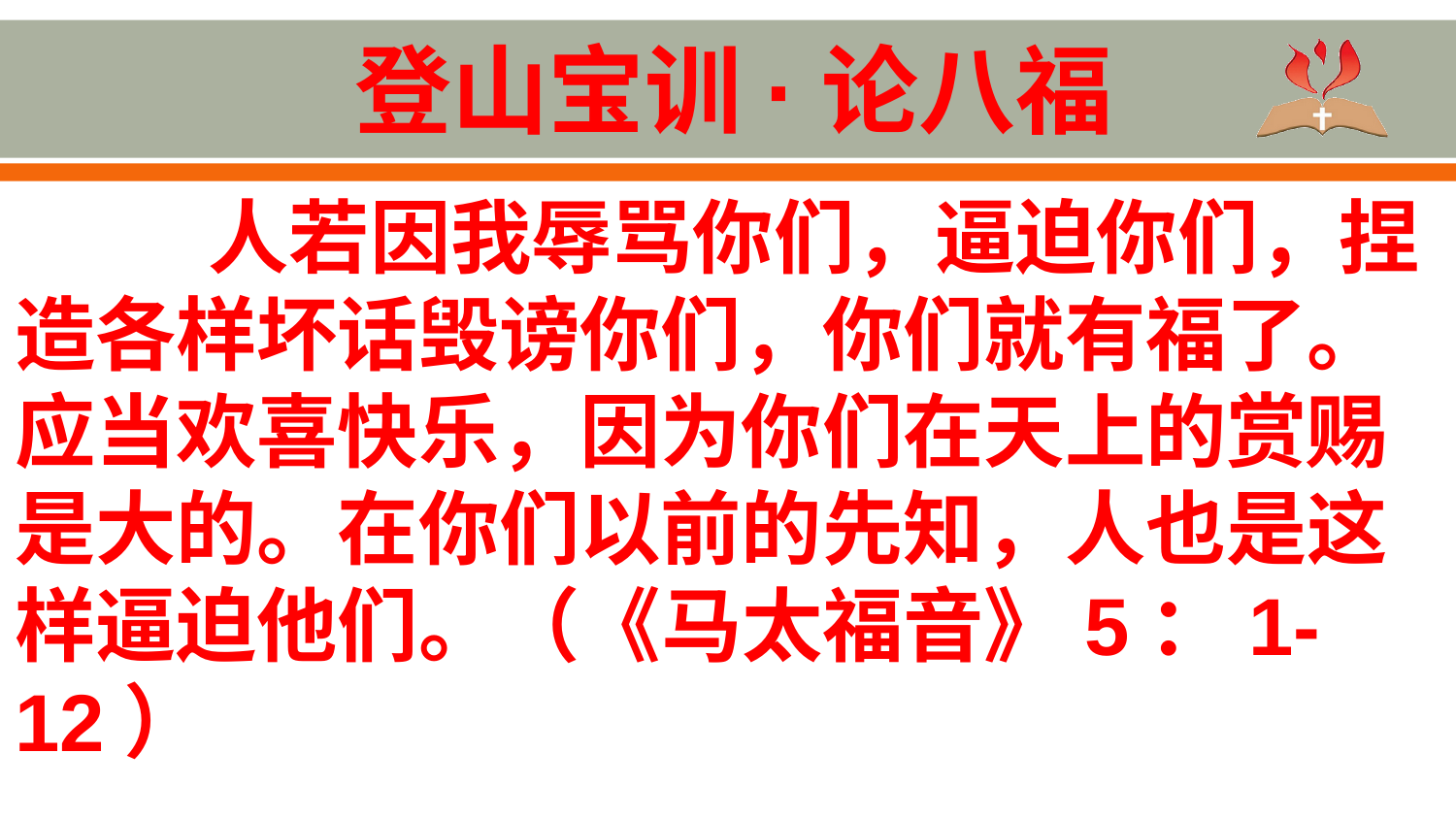

# 登山宝训·论八福
      人若因我辱骂你们，逼迫你们，捏造各样坏话毁谤你们，你们就有福了。应当欢喜快乐，因为你们在天上的赏赐是大的。在你们以前的先知，人也是这样逼迫他们。（《马太福音》5：1-12）